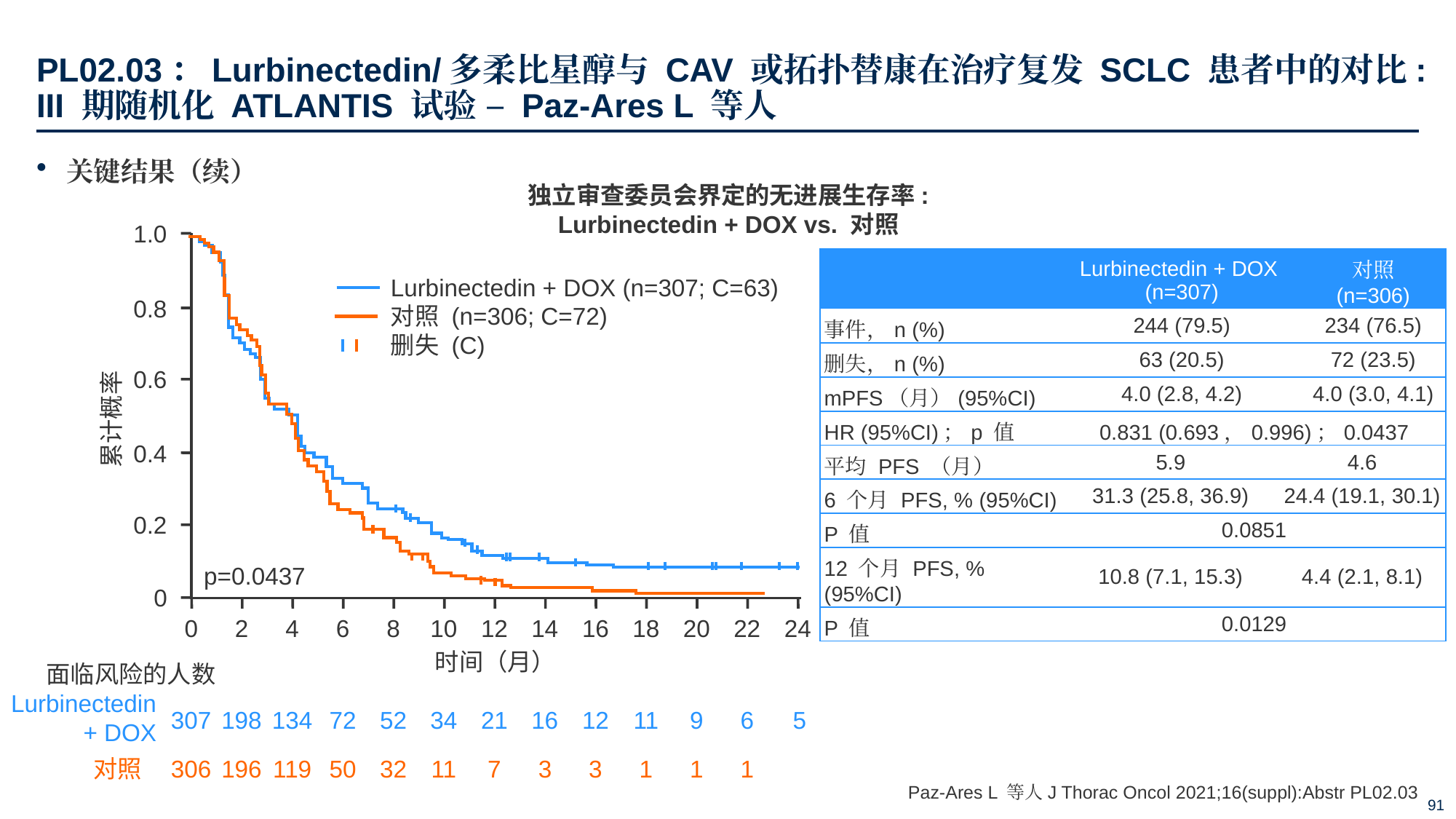

# PL02.03：Lurbinectedin/多柔比星醇与 CAV 或拓扑替康在治疗复发 SCLC 患者中的对比: III 期随机化 ATLANTIS 试验 – Paz-Ares L 等人
关键结果（续）
独立审查委员会界定的无进展生存率:
Lurbinectedin + DOX vs. 对照
1.0

0.8

0.6

累计概率
0.4

0.2

0

0
2
4
6
8
10
12
14
16
18
20
22
24
时间（月）
面临风险的人数
Lurbinectedin
+ DOX
307
198
134
72
52
34
21
16
12
11
9
6
5
对照
306
196
119
50
32
11
7
3
3
1
1
1

|  | Lurbinectedin + DOX (n=307) |  | 对照 (n=306) |
| --- | --- | --- | --- |
| 事件，n (%) | 244 (79.5) |  | 234 (76.5) |
| 删失，n (%) | 63 (20.5) |  | 72 (23.5) |
| mPFS（月）(95%CI) | 4.0 (2.8, 4.2) |  | 4.0 (3.0, 4.1) |
| HR (95%CI)；p 值 | 0.831 (0.693，0.996)；0.0437 |  |  |
| 平均 PFS （月） | 5.9 | 4.6 |  |
| 6 个月 PFS, % (95%CI) | 31.3 (25.8, 36.9) | 24.4 (19.1, 30.1) |  |
| P 值 | 0.0851 |  |  |
| 12 个月 PFS, % (95%CI) | 10.8 (7.1, 15.3) | 4.4 (2.1, 8.1) |  |
| P 值 | 0.0129 |  |  |
Lurbinectedin + DOX (n=307; C=63)
对照 (n=306; C=72)
删失 (C)
p=0.0437
Paz-Ares L 等人J Thorac Oncol 2021;16(suppl):Abstr PL02.03